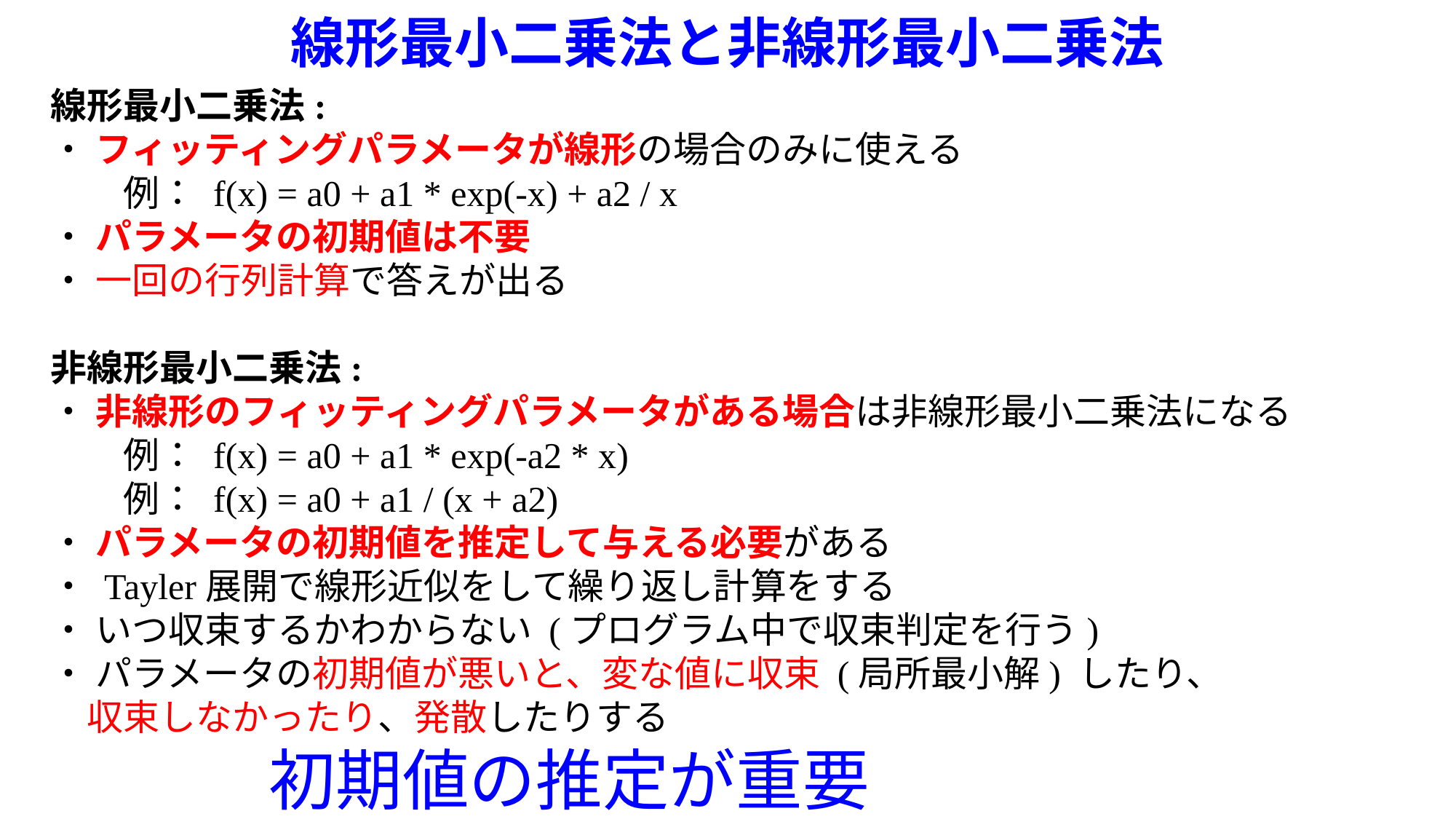

線形最小二乗法と非線形最小二乗法
線形最小二乗法:
・ フィッティングパラメータが線形の場合のみに使える
　　例： f(x) = a0 + a1 * exp(-x) + a2 / x
・ パラメータの初期値は不要
・ 一回の行列計算で答えが出る

非線形最小二乗法:
・ 非線形のフィッティングパラメータがある場合は非線形最小二乗法になる
　　例： f(x) = a0 + a1 * exp(-a2 * x)
　　例： f(x) = a0 + a1 / (x + a2)
・ パラメータの初期値を推定して与える必要がある
・ Tayler展開で線形近似をして繰り返し計算をする
・ いつ収束するかわからない (プログラム中で収束判定を行う)
・ パラメータの初期値が悪いと、変な値に収束 (局所最小解) したり、
　収束しなかったり、発散したりする
		初期値の推定が重要